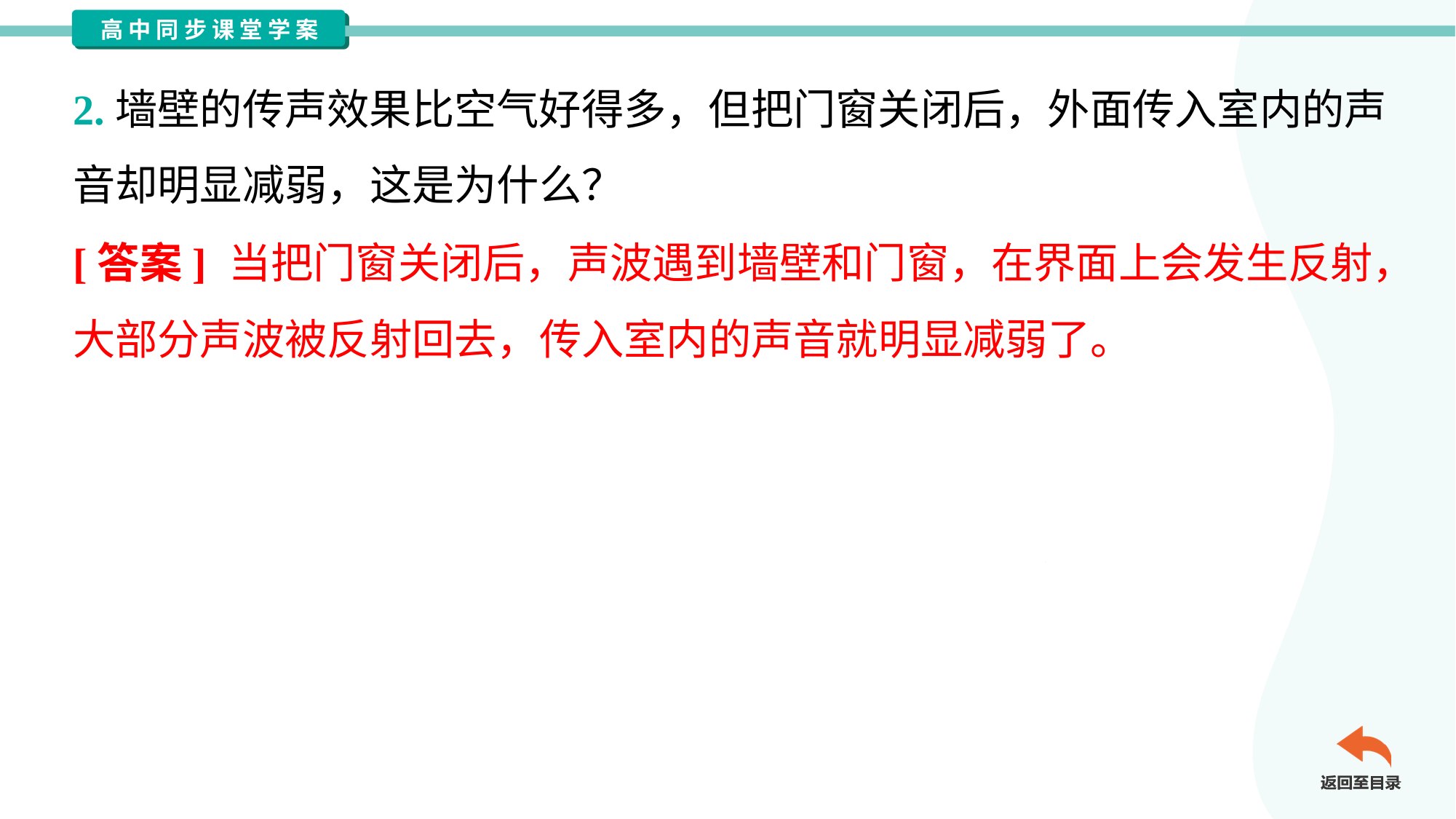

2.墙壁的传声效果比空气好得多，但把门窗关闭后，外面传入室内的声
音却明显减弱，这是为什么？
[答案] 当把门窗关闭后，声波遇到墙壁和门窗，在界面上会发生反射，
大部分声波被反射回去，传入室内的声音就明显减弱了。